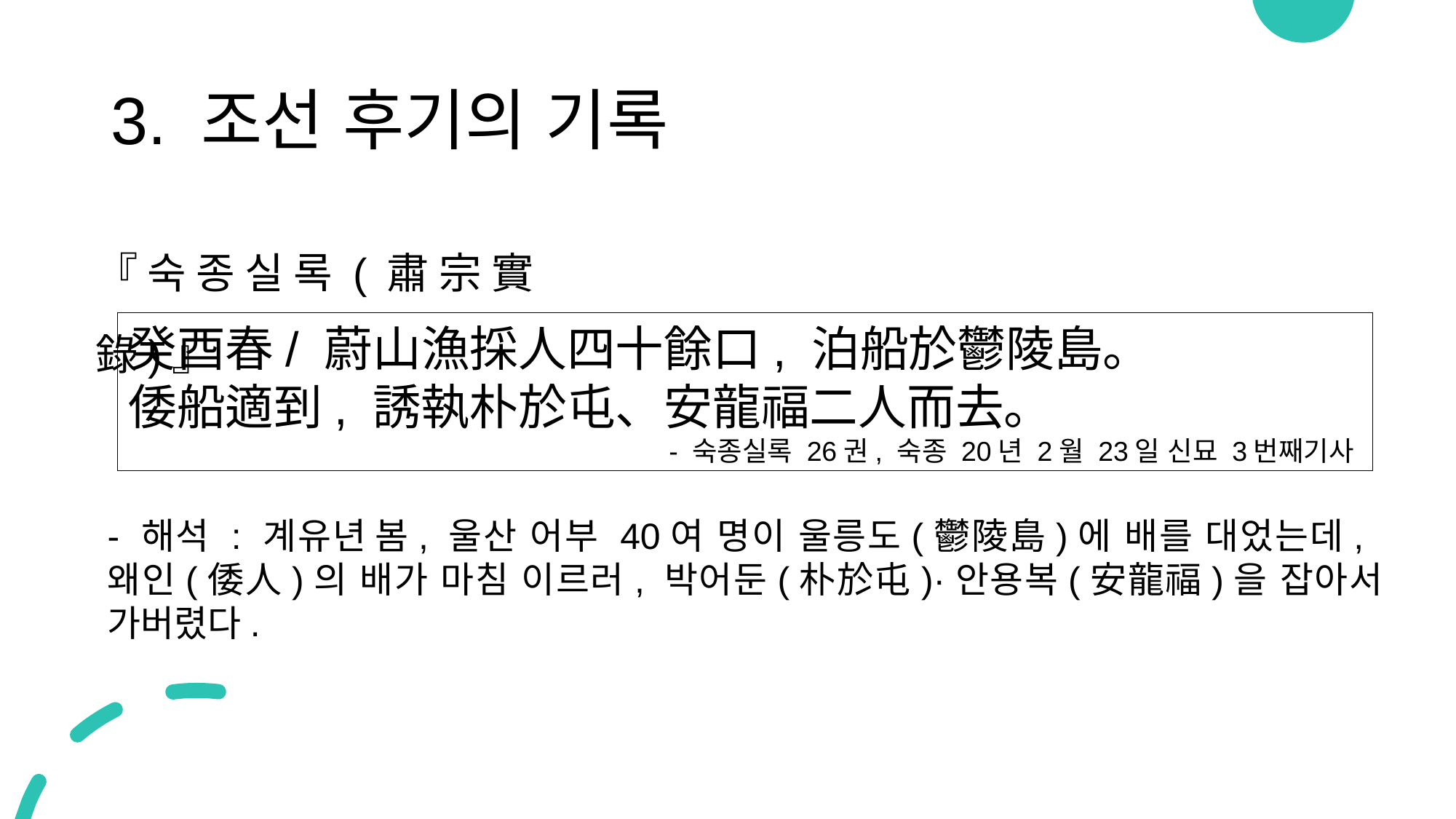

# 3. 조선 후기의 기록
『숙종실록(肅宗實錄)』
癸酉春/ 蔚山漁採人四十餘口, 泊船於鬱陵島。
倭船適到, 誘執朴於屯、安龍福二人而去。
- 숙종실록 26권, 숙종 20년 2월 23일 신묘 3번째기사

- 해석 : 계유년 봄, 울산 어부 40여 명이 울릉도(鬱陵島)에 배를 대었는데, 왜인(倭人)의 배가 마침 이르러, 박어둔(朴於屯)·안용복(安龍福)을 잡아서 가버렸다.